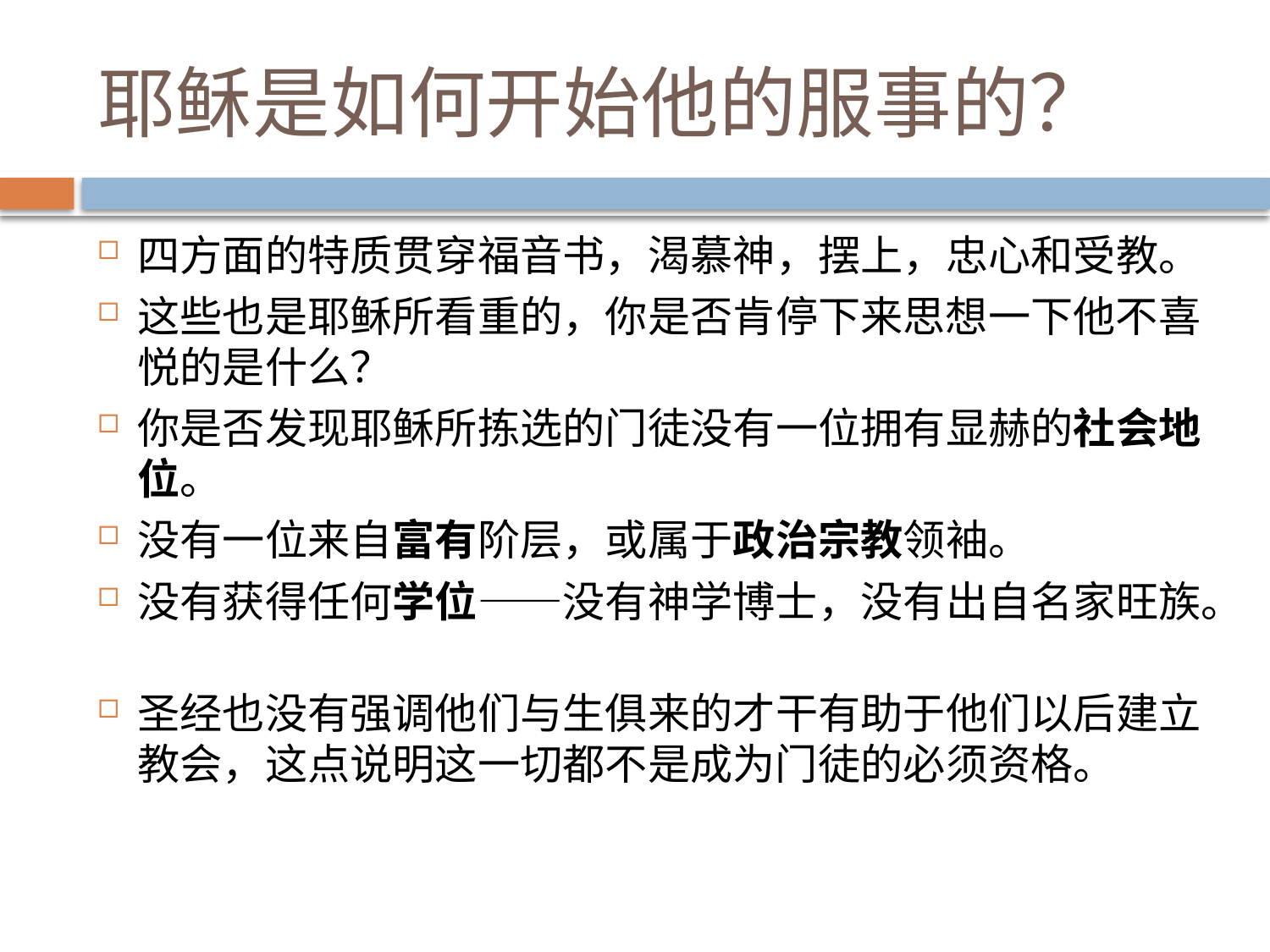

# 耶稣是如何开始他的服事的？
四方面的特质贯穿福音书，渴慕神，摆上，忠心和受教。
这些也是耶稣所看重的，你是否肯停下来思想一下他不喜悦的是什么？
你是否发现耶稣所拣选的门徒没有一位拥有显赫的社会地位。
没有一位来自富有阶层，或属于政治宗教领袖。
没有获得任何学位——没有神学博士，没有出自名家旺族。
圣经也没有强调他们与生俱来的才干有助于他们以后建立教会，这点说明这一切都不是成为门徒的必须资格。